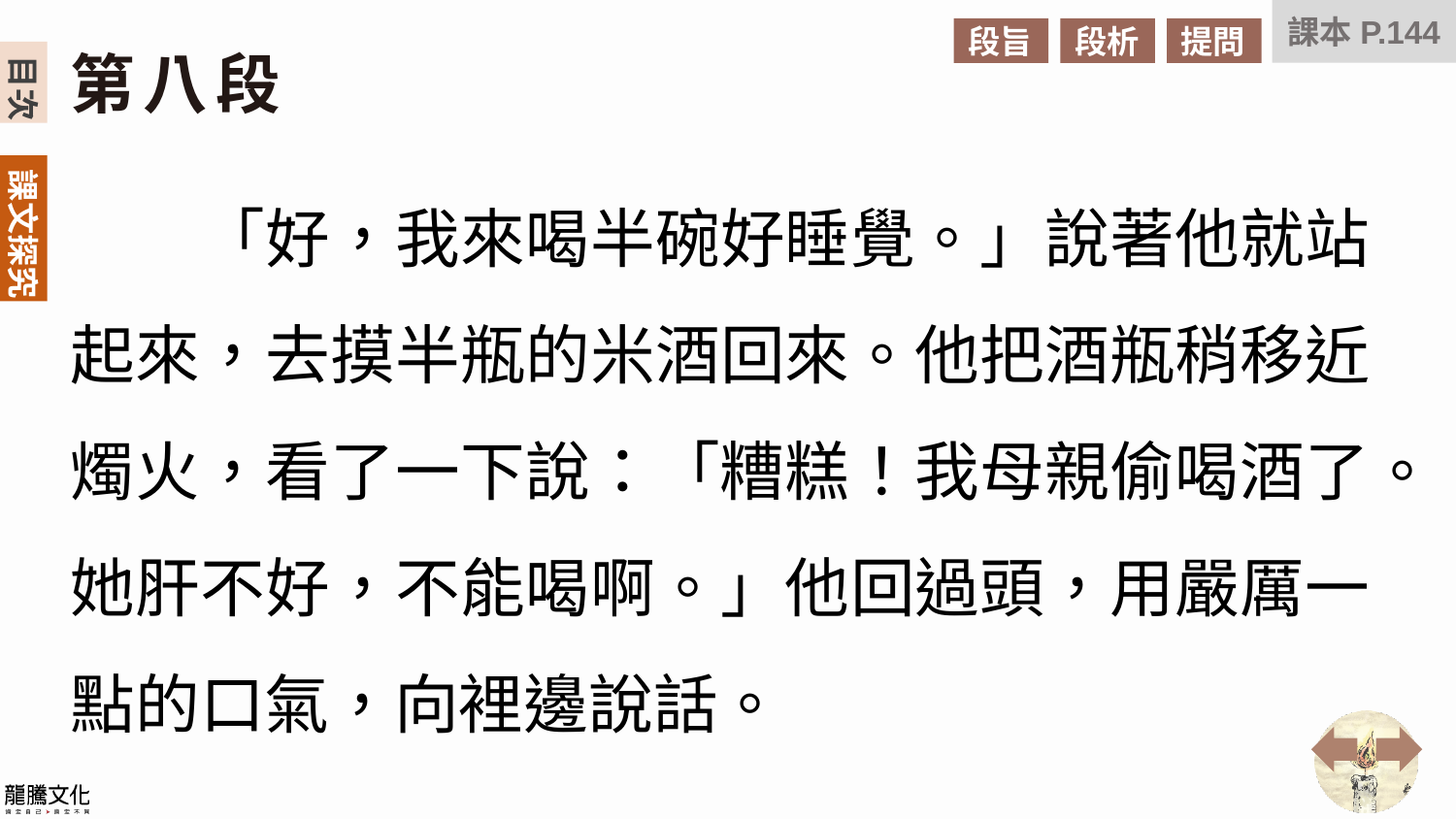

課本P.144
段旨
段析
提問
第八段
　　「好，我來喝半碗好睡覺。」說著他就站起來，去摸半瓶的米酒回來。他把酒瓶稍移近燭火，看了一下說：「糟糕！我母親偷喝酒了。她肝不好，不能喝啊。」他回過頭，用嚴厲一點的口氣，向裡邊說話。